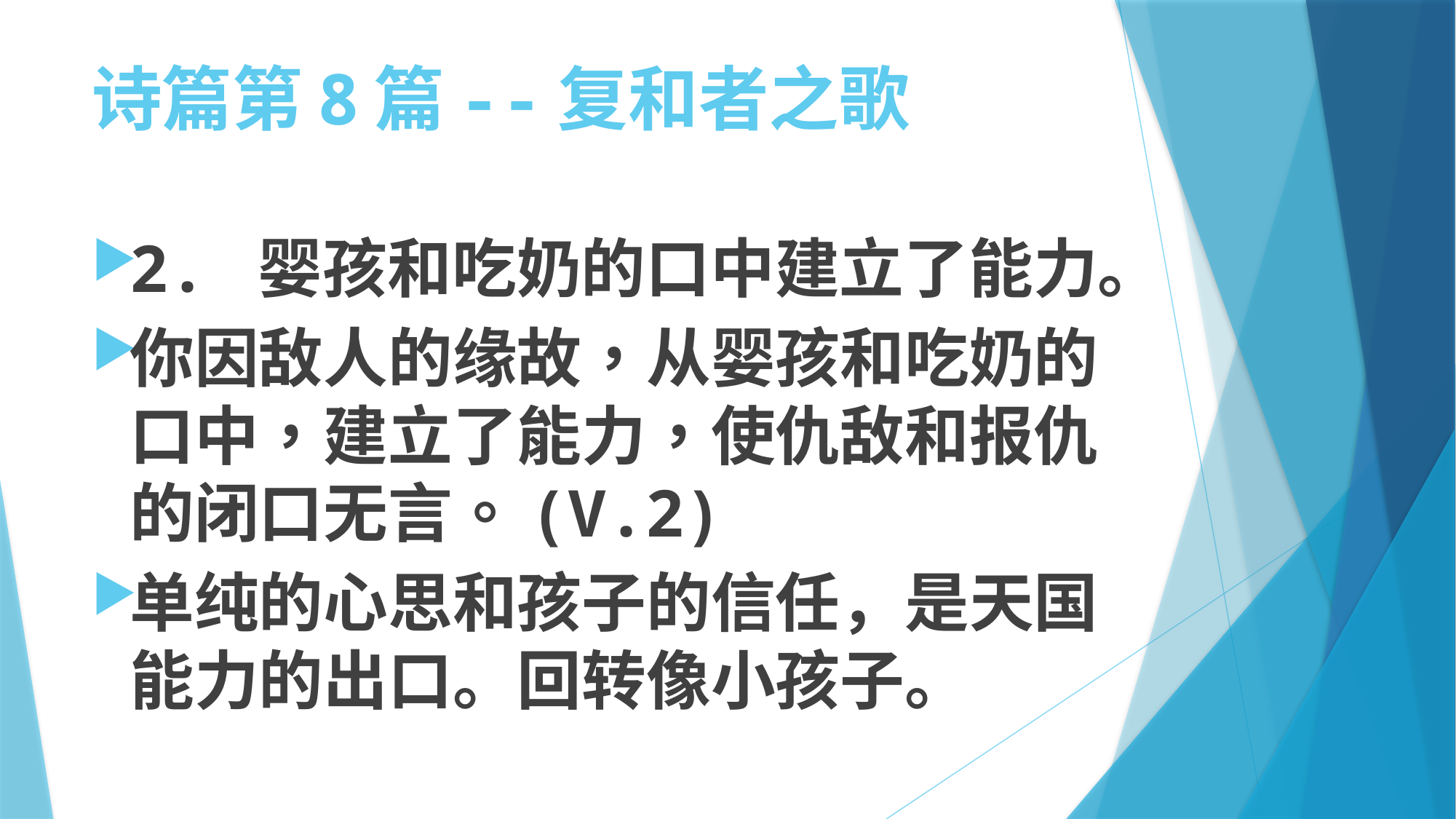

# 诗篇第8篇--复和者之歌
2. 婴孩和吃奶的口中建立了能力。
你因敌人的缘故，从婴孩和吃奶的口中，建立了能力，使仇敌和报仇的闭口无言。(V.2)
单纯的心思和孩子的信任，是天国能力的出口。回转像小孩子。